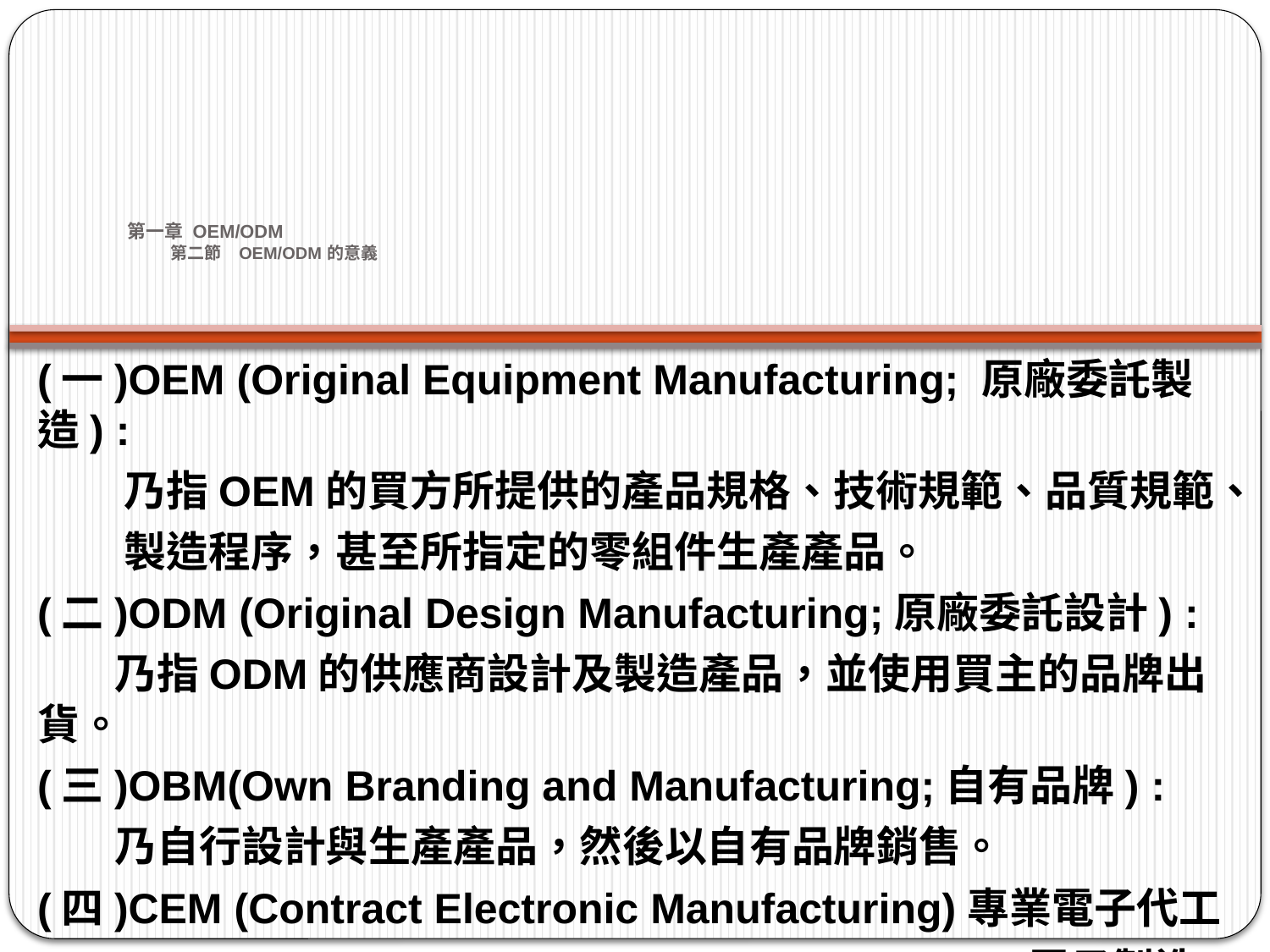

# 第一章  OEM/ODM 第二節　OEM/ODM 的意義
(一)OEM (Original Equipment Manufacturing; 原廠委託製造) :
        乃指OEM的買方所提供的產品規格、技術規範、品質規範、
        製造程序，甚至所指定的零組件生產產品。
(二)ODM (Original Design Manufacturing;原廠委託設計) :
       乃指ODM的供應商設計及製造產品，並使用買主的品牌出貨。
(三)OBM(Own Branding and Manufacturing;自有品牌) :
       乃自行設計與生產產品，然後以自有品牌銷售。
(四)CEM (Contract Electronic Manufacturing)專業電子代工
(五)EMS (Electronic Manufacturing and Service)電子製造服務業